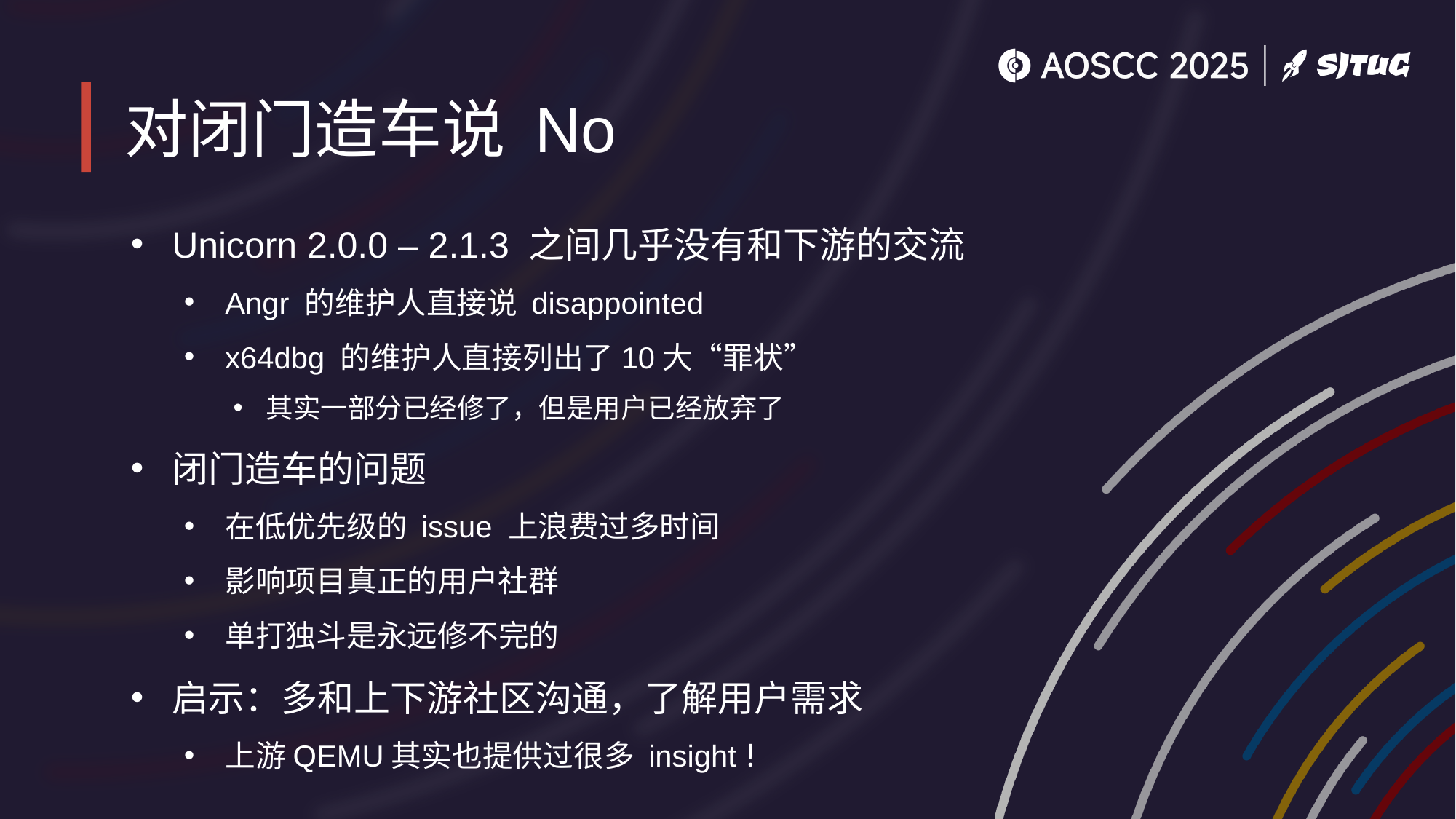

# 对闭门造车说 No
Unicorn 2.0.0 – 2.1.3 之间几乎没有和下游的交流
Angr 的维护人直接说 disappointed
x64dbg 的维护人直接列出了10大“罪状”
其实一部分已经修了，但是用户已经放弃了
闭门造车的问题
在低优先级的 issue 上浪费过多时间
影响项目真正的用户社群
单打独斗是永远修不完的
启示：多和上下游社区沟通，了解用户需求
上游QEMU其实也提供过很多 insight！